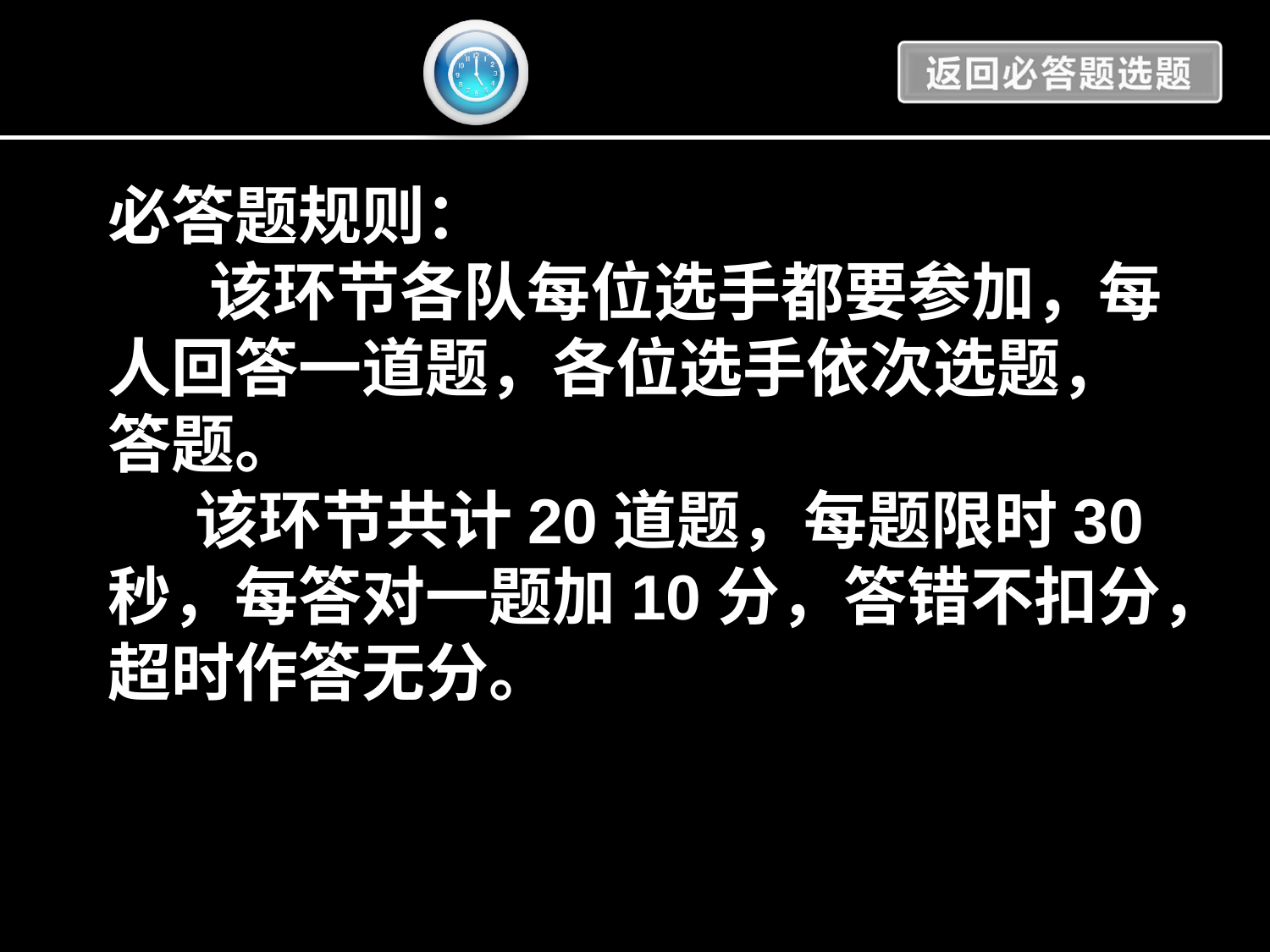

必答题规则：
      该环节各队每位选手都要参加，每人回答一道题，各位选手依次选题，答题。
     该环节共计20道题，每题限时30秒，每答对一题加10分，答错不扣分，超时作答无分。